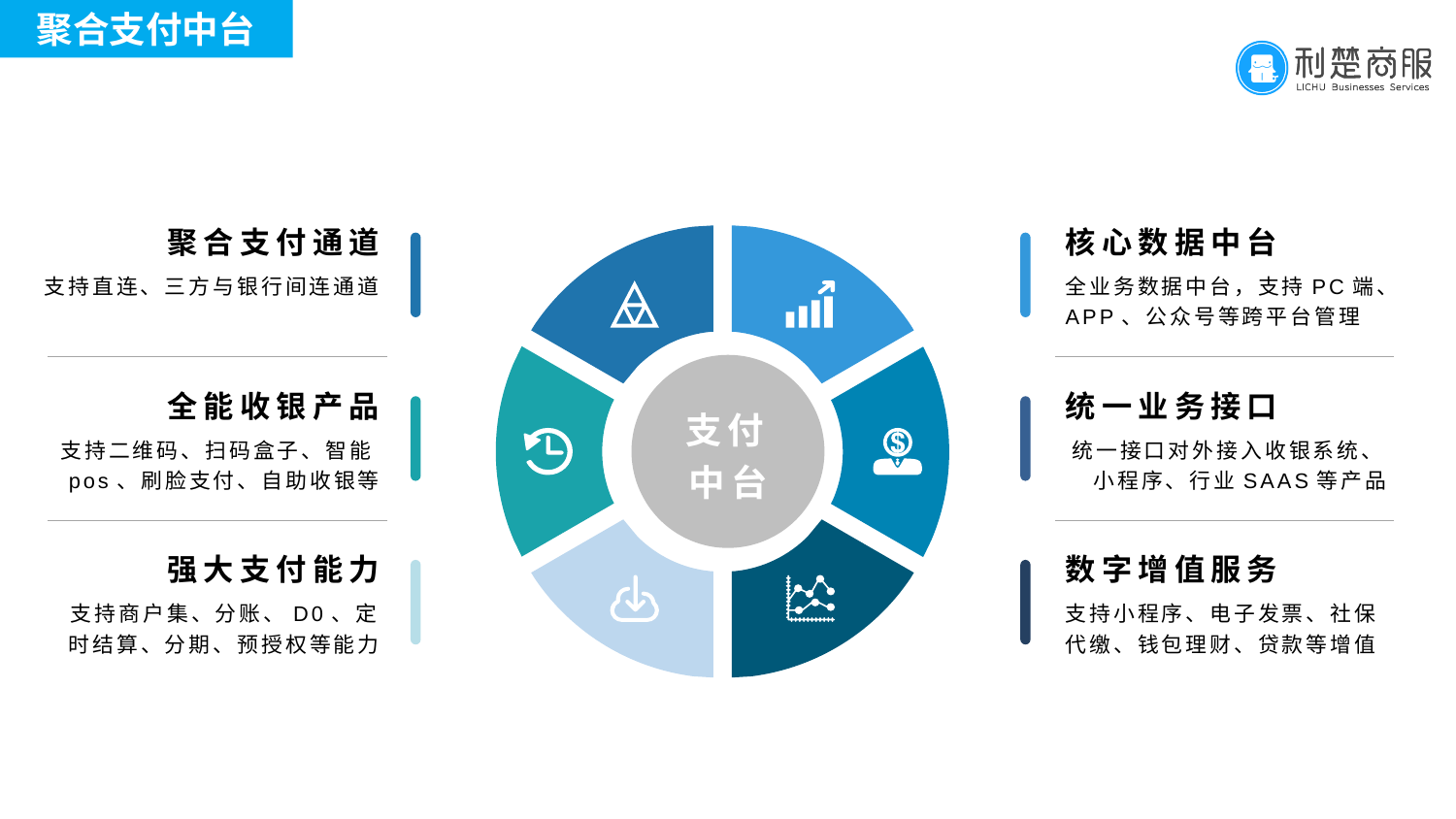

聚合支付中台
聚合支付通道
核心数据中台

全业务数据中台，支持PC端、APP、公众号等跨平台管理
支持直连、三方与银行间连通道

支付中台

全能收银产品
统一业务接口

支持二维码、扫码盒子、智能pos、刷脸支付、自助收银等
统一接口对外接入收银系统、小程序、行业SAAS等产品

强大支付能力
数字增值服务

支持商户集、分账、D0、定时结算、分期、预授权等能力
支持小程序、电子发票、社保代缴、钱包理财、贷款等增值